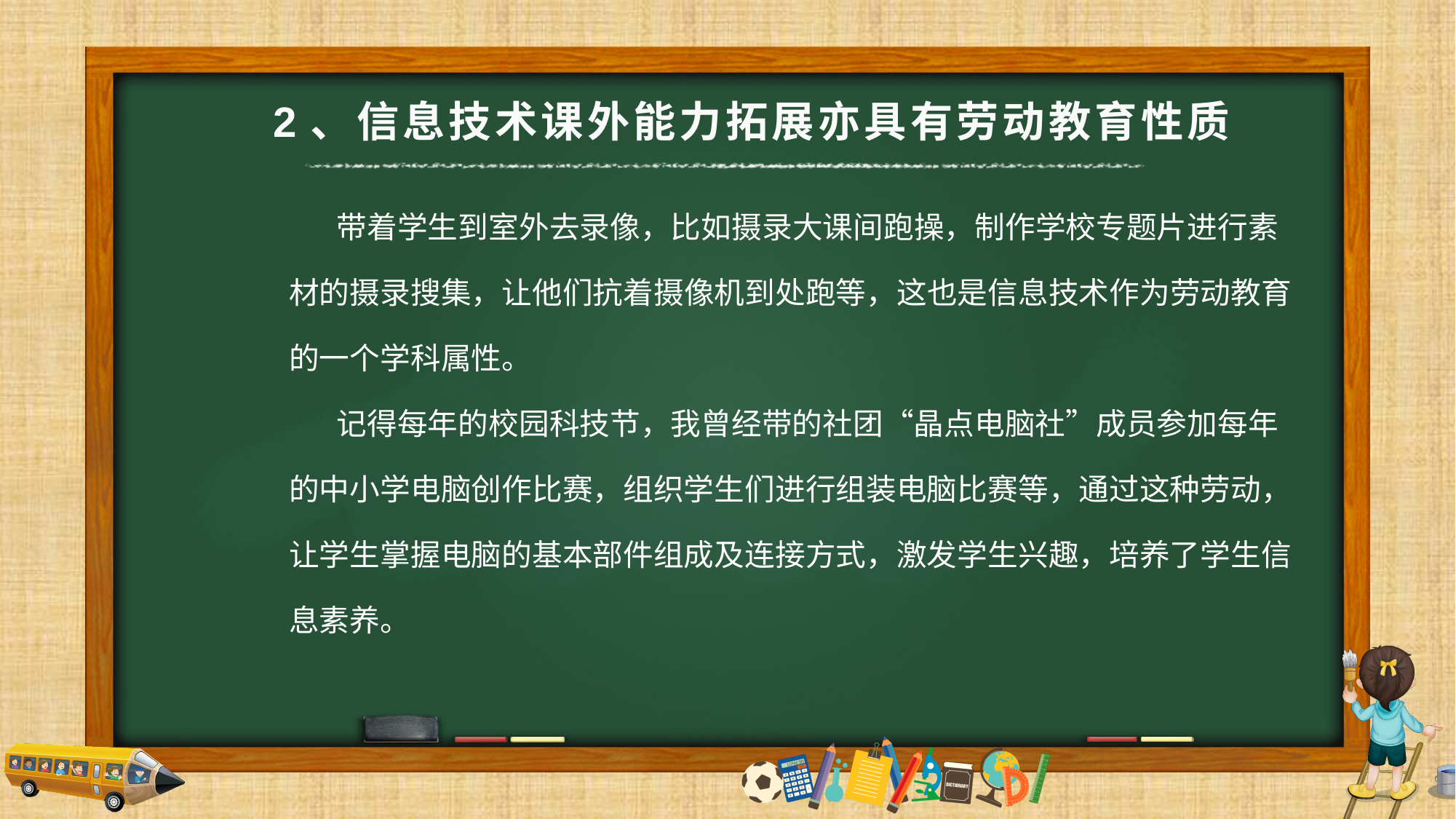

2、信息技术课外能力拓展亦具有劳动教育性质
      带着学生到室外去录像，比如摄录大课间跑操，制作学校专题片进行素材的摄录搜集，让他们抗着摄像机到处跑等，这也是信息技术作为劳动教育的一个学科属性。
      记得每年的校园科技节，我曾经带的社团“晶点电脑社”成员参加每年的中小学电脑创作比赛，组织学生们进行组装电脑比赛等，通过这种劳动，让学生掌握电脑的基本部件组成及连接方式，激发学生兴趣，培养了学生信息素养。